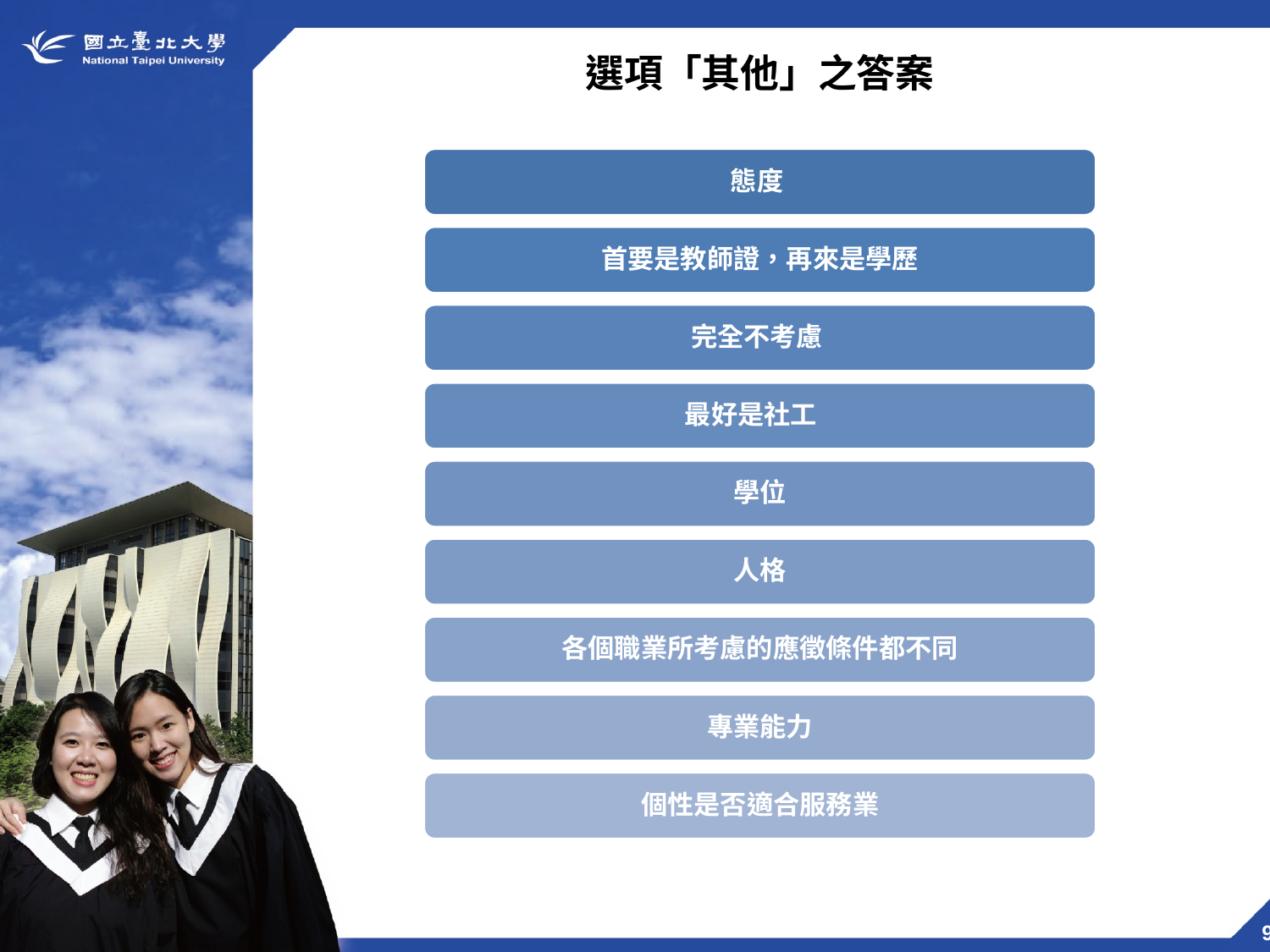

選項「其他」之答案
態度
首要是教師證，再來是學歷
完全不考慮
最好是社工
學位
人格
各個職業所考慮的應徵條件都不同
專業能力
個性是否適合服務業
9